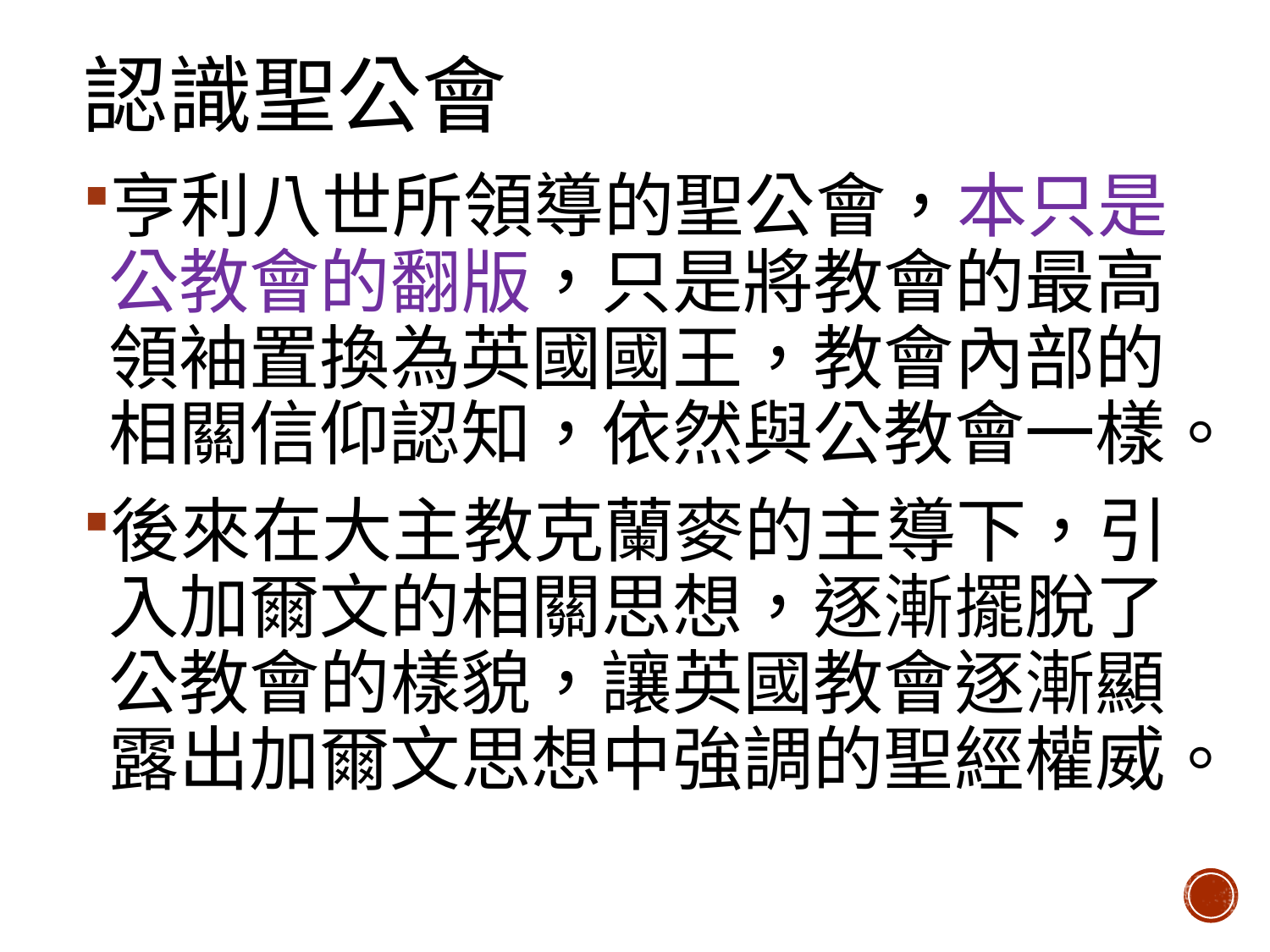

# 認識聖公會
亨利八世所領導的聖公會，本只是公教會的翻版，只是將教會的最高領袖置換為英國國王，教會內部的相關信仰認知，依然與公教會一樣。
後來在大主教克蘭麥的主導下，引入加爾文的相關思想，逐漸擺脫了公教會的樣貌，讓英國教會逐漸顯露出加爾文思想中強調的聖經權威。